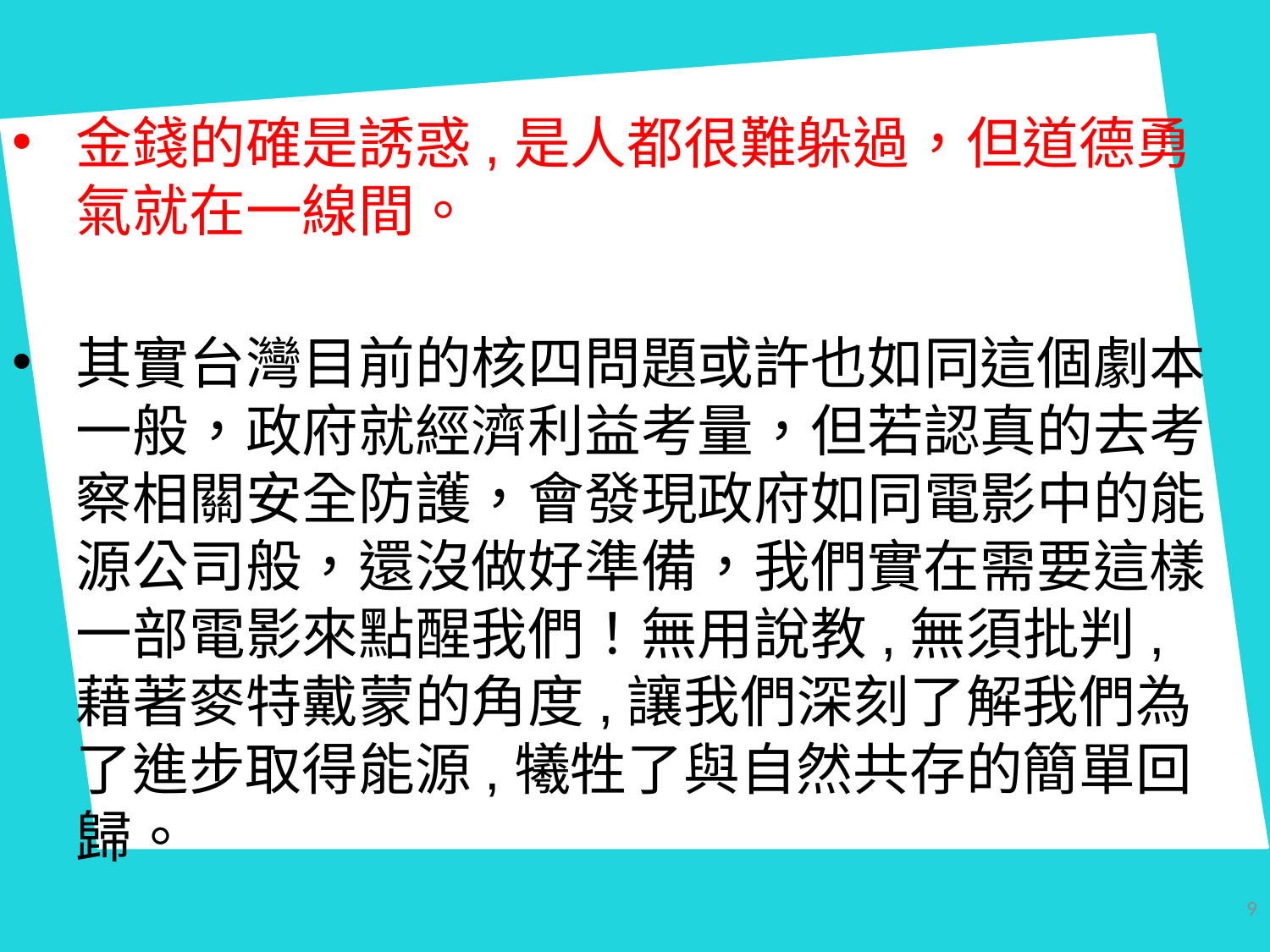

金錢的確是誘惑,是人都很難躲過，但道德勇氣就在一線間。

其實台灣目前的核四問題或許也如同這個劇本一般，政府就經濟利益考量，但若認真的去考察相關安全防護，會發現政府如同電影中的能源公司般，還沒做好準備，我們實在需要這樣一部電影來點醒我們！無用說教,無須批判,藉著麥特戴蒙的角度,讓我們深刻了解我們為了進步取得能源,犧牲了與自然共存的簡單回歸。
9